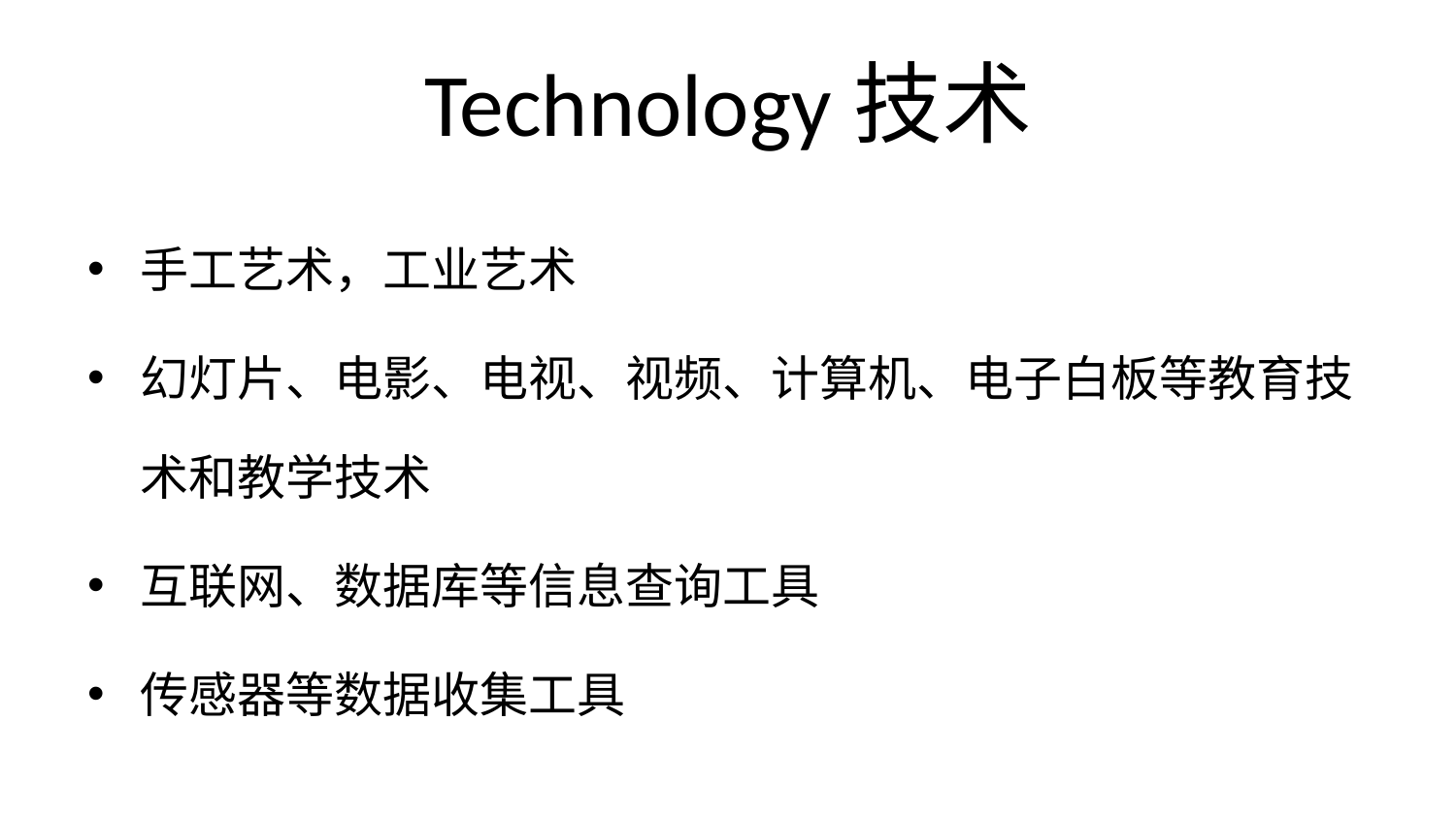

# Technology技术
手工艺术，工业艺术
幻灯片、电影、电视、视频、计算机、电子白板等教育技术和教学技术
互联网、数据库等信息查询工具
传感器等数据收集工具